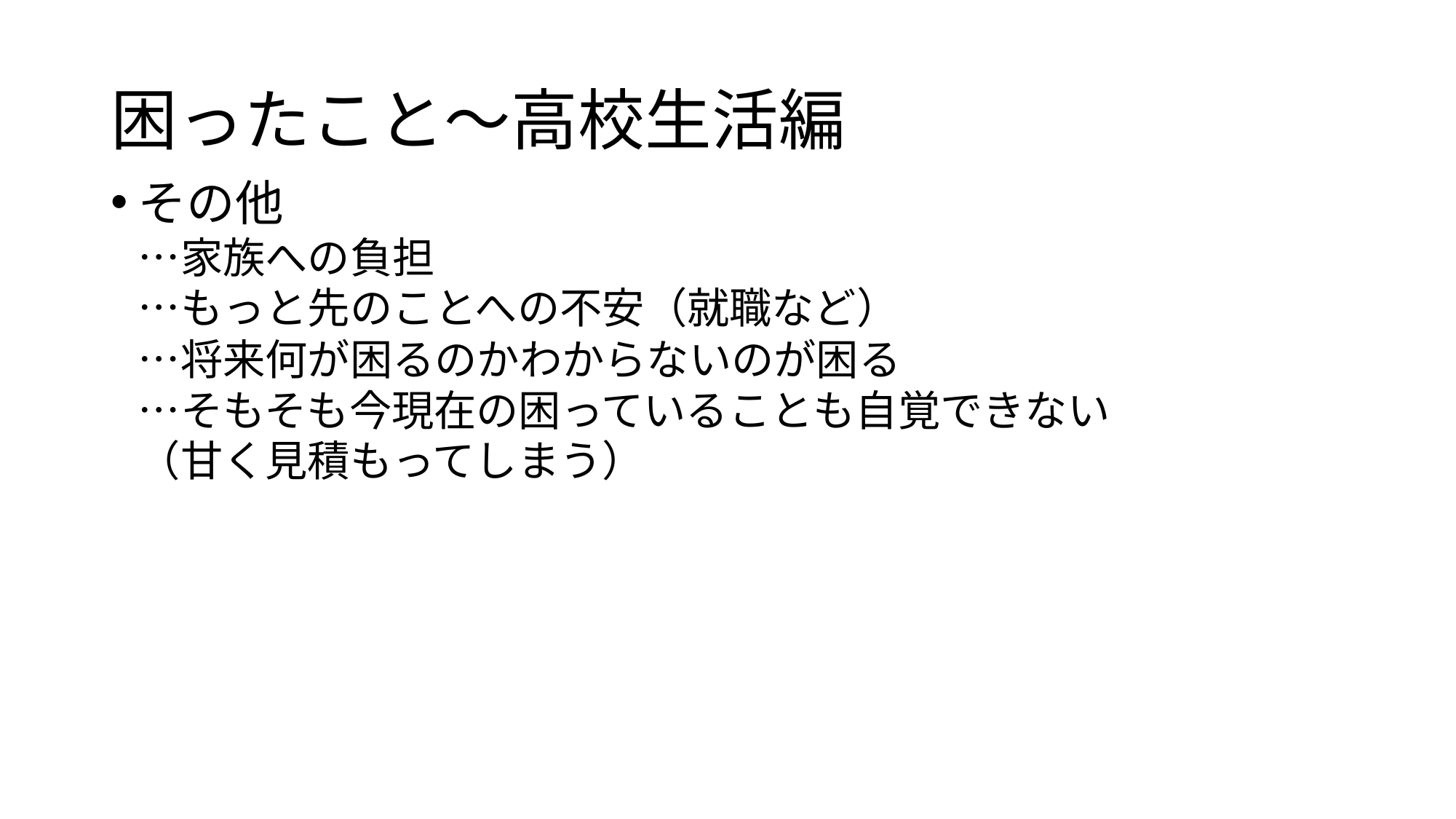

# 困ったこと～高校生活編
その他
…家族への負担
…もっと先のことへの不安（就職など）
…将来何が困るのかわからないのが困る
…そもそも今現在の困っていることも自覚できない
（甘く見積もってしまう）